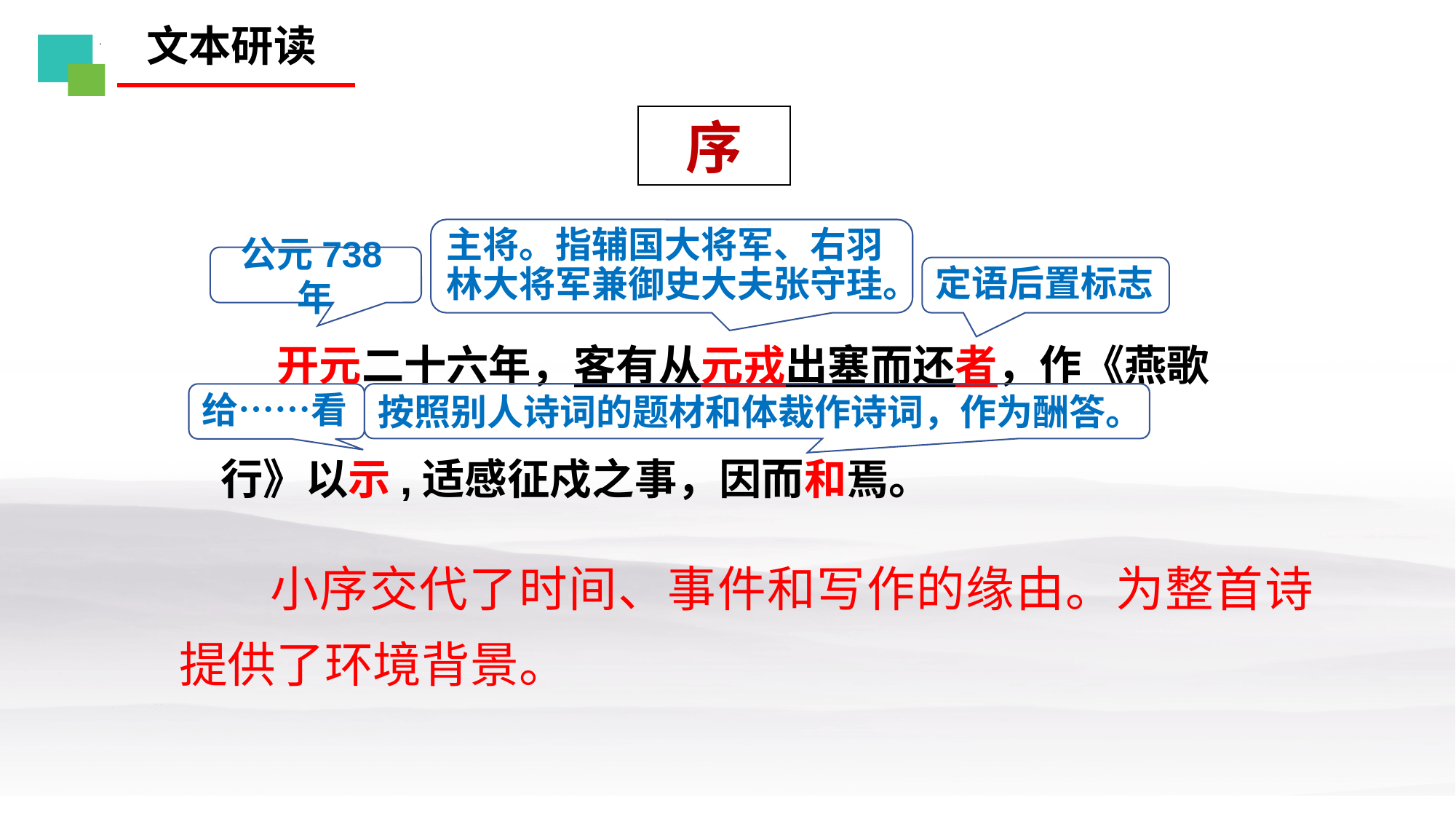

文本研读

序
主将。指辅国大将军、右羽林大将军兼御史大夫张守珪。
公元738年
    开元二十六年，客有从元戎出塞而还者，作《燕歌行》以示,适感征戍之事，因而和焉。
定语后置标志
给……看
按照别人诗词的题材和体裁作诗词，作为酬答。
小序交代了时间、事件和写作的缘由。为整首诗提供了环境背景。